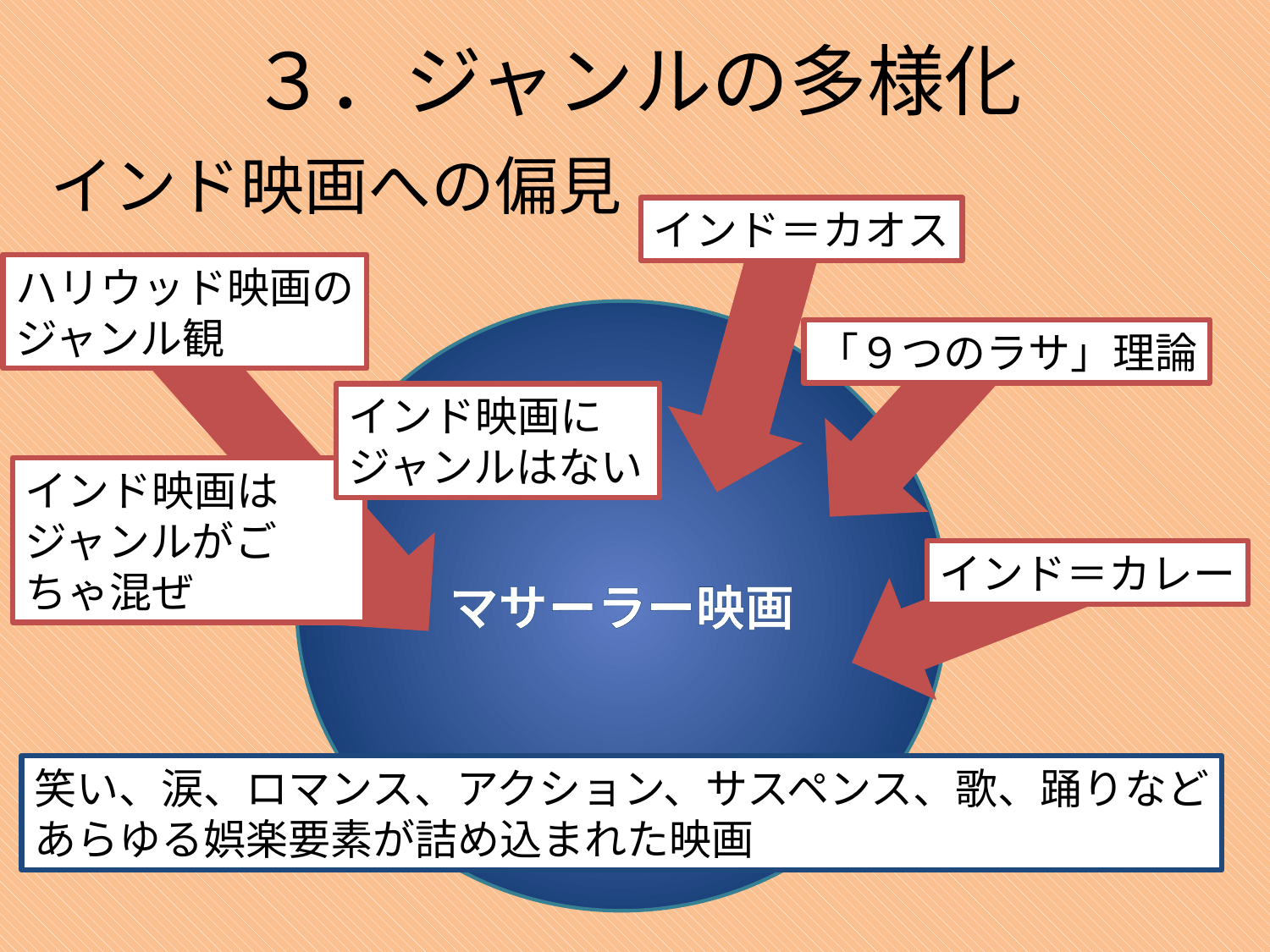

３．ジャンルの多様化
インド映画への偏見
インド＝カオス

ハリウッド映画の
ジャンル観

マサーラー映画
「９つのラサ」理論

インド映画にジャンルはない
インド映画はジャンルがごちゃ混ぜ

インド＝カレー
笑い、涙、ロマンス、アクション、サスペンス、歌、踊りなど
あらゆる娯楽要素が詰め込まれた映画